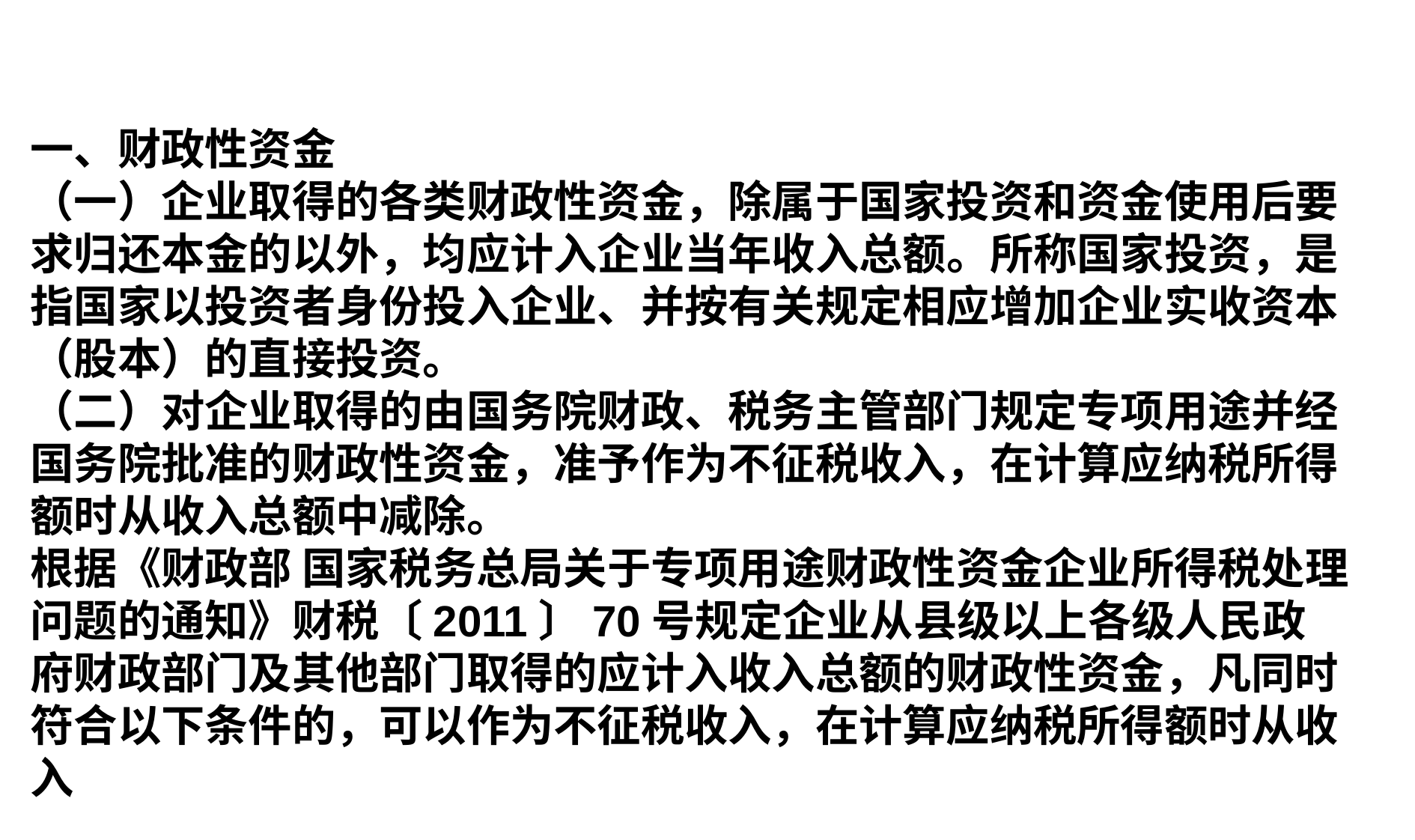

一、财政性资金
（一）企业取得的各类财政性资金，除属于国家投资和资金使用后要求归还本金的以外，均应计入企业当年收入总额。所称国家投资，是指国家以投资者身份投入企业、并按有关规定相应增加企业实收资本（股本）的直接投资。
（二）对企业取得的由国务院财政、税务主管部门规定专项用途并经国务院批准的财政性资金，准予作为不征税收入，在计算应纳税所得额时从收入总额中减除。
根据《财政部 国家税务总局关于专项用途财政性资金企业所得税处理问题的通知》财税〔2011〕70号规定企业从县级以上各级人民政府财政部门及其他部门取得的应计入收入总额的财政性资金，凡同时符合以下条件的，可以作为不征税收入，在计算应纳税所得额时从收入